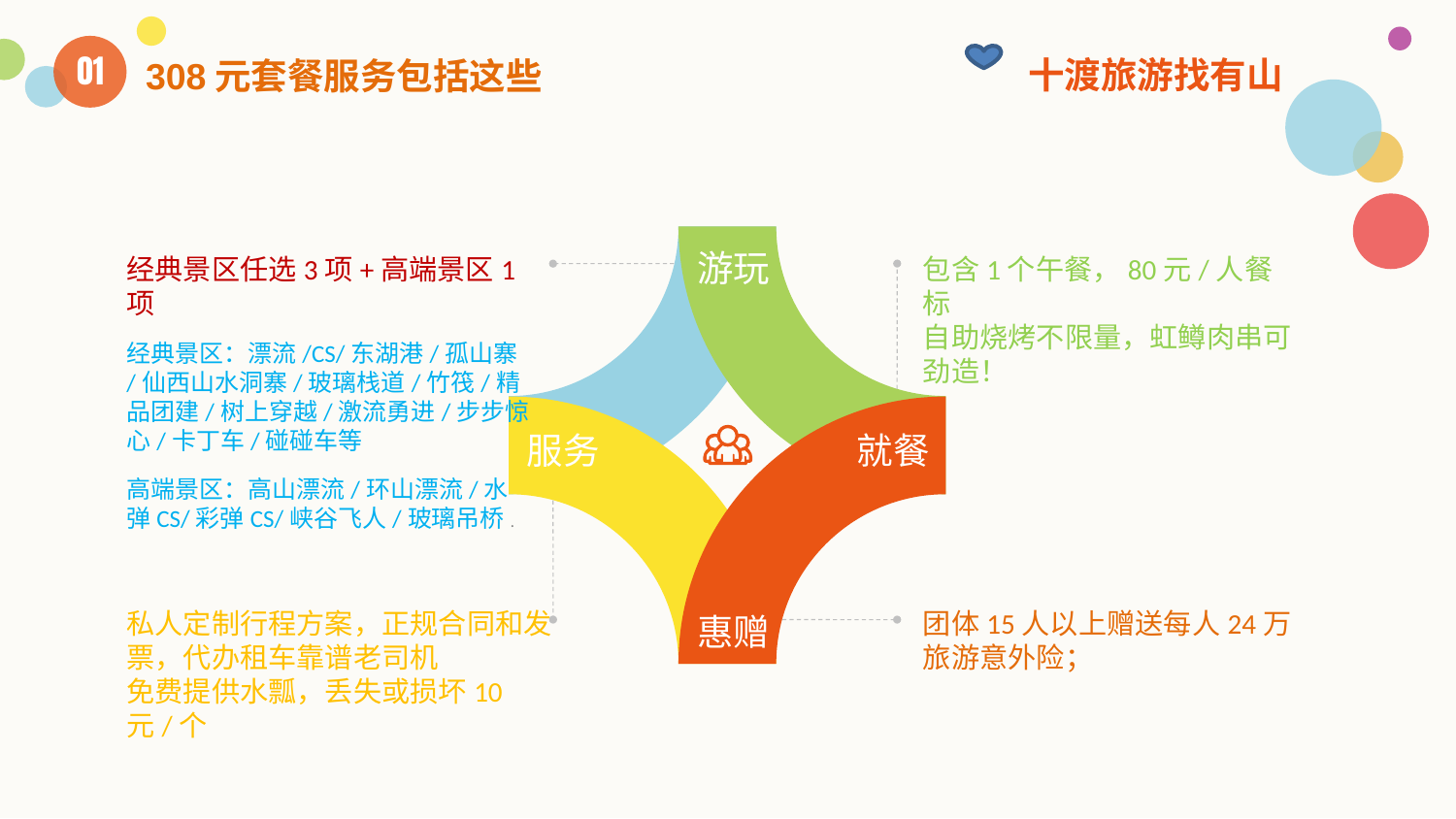

十渡旅游找有山
01
308元套餐服务包括这些

游玩
经典景区任选3项+高端景区1项

经典景区：漂流/CS/东湖港/孤山寨/仙西山水洞寨/玻璃栈道/竹筏/精品团建/树上穿越/激流勇进/步步惊心/卡丁车/碰碰车等

高端景区：高山漂流/环山漂流/水弹CS/彩弹CS/峡谷飞人/玻璃吊桥.
包含1个午餐，80元/人餐标
自助烧烤不限量，虹鳟肉串可劲造！

服务
就餐

惠赠
团体15人以上赠送每人24万旅游意外险；
私人定制行程方案，正规合同和发票，代办租车靠谱老司机
免费提供水瓢，丢失或损坏10元/个